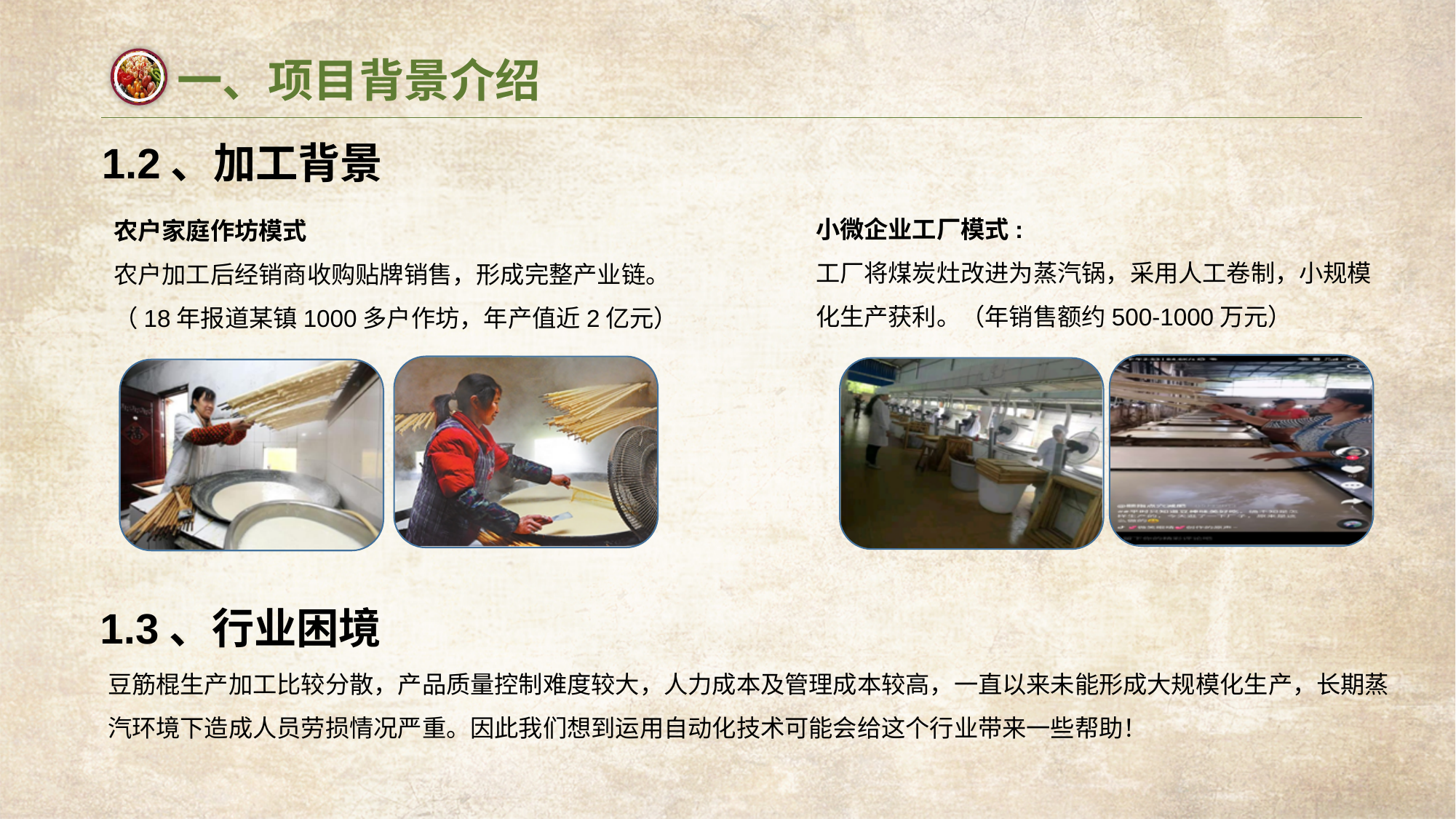

一、项目背景介绍

1.2、加工背景
小微企业工厂模式:
工厂将煤炭灶改进为蒸汽锅，采用人工卷制，小规模化生产获利。（年销售额约500-1000万元）
农户家庭作坊模式
农户加工后经销商收购贴牌销售，形成完整产业链。（18年报道某镇1000多户作坊，年产值近2亿元）

1.3、行业困境
豆筋棍生产加工比较分散，产品质量控制难度较大，人力成本及管理成本较高，一直以来未能形成大规模化生产，长期蒸汽环境下造成人员劳损情况严重。因此我们想到运用自动化技术可能会给这个行业带来一些帮助！